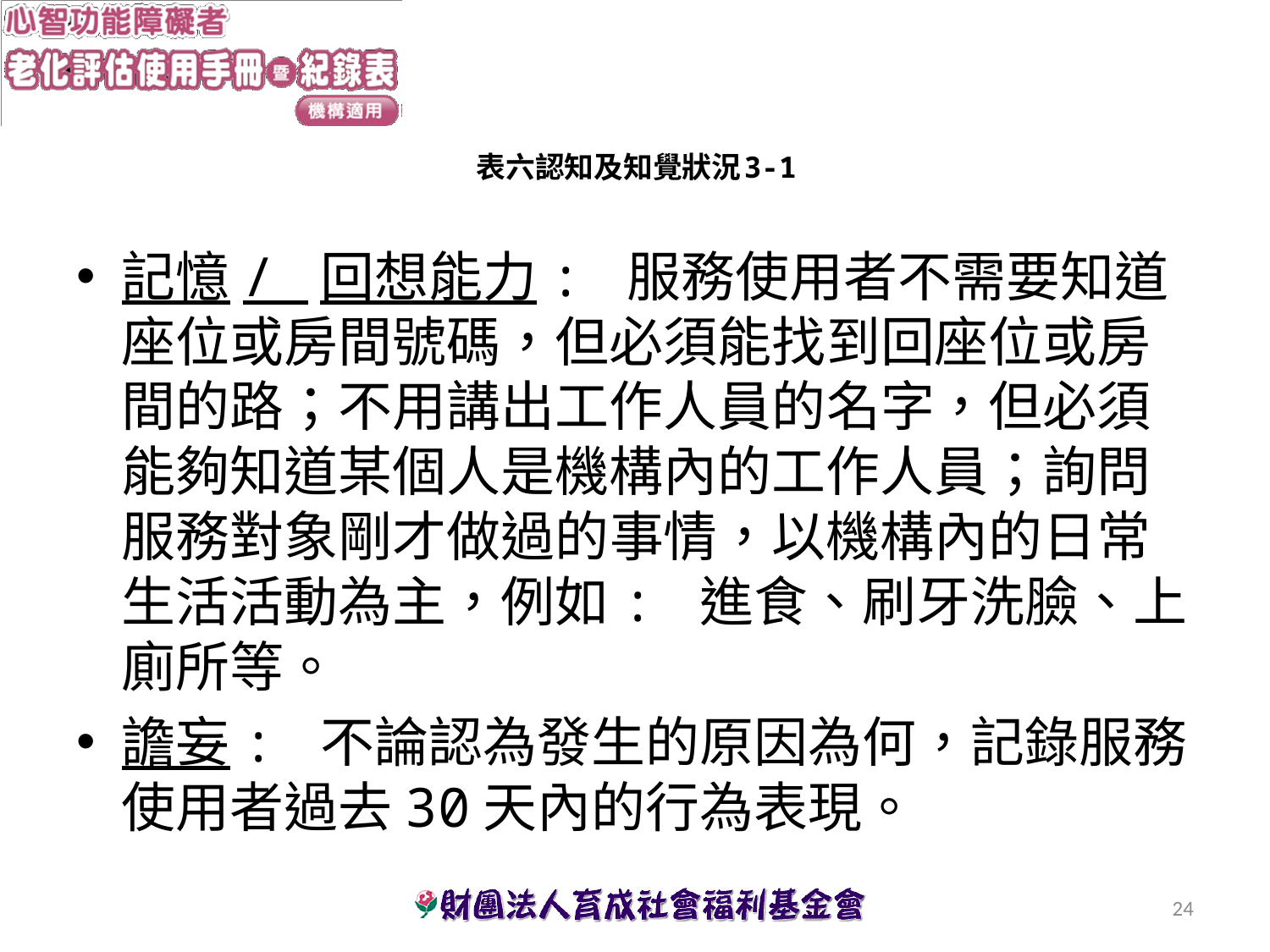

# 表六認知及知覺狀況3-1
記憶/ 回想能力: 服務使用者不需要知道座位或房間號碼，但必須能找到回座位或房間的路；不用講出工作人員的名字，但必須能夠知道某個人是機構內的工作人員；詢問服務對象剛才做過的事情，以機構內的日常生活活動為主，例如: 進食、刷牙洗臉、上廁所等。
譫妄: 不論認為發生的原因為何，記錄服務使用者過去30天內的行為表現。

24